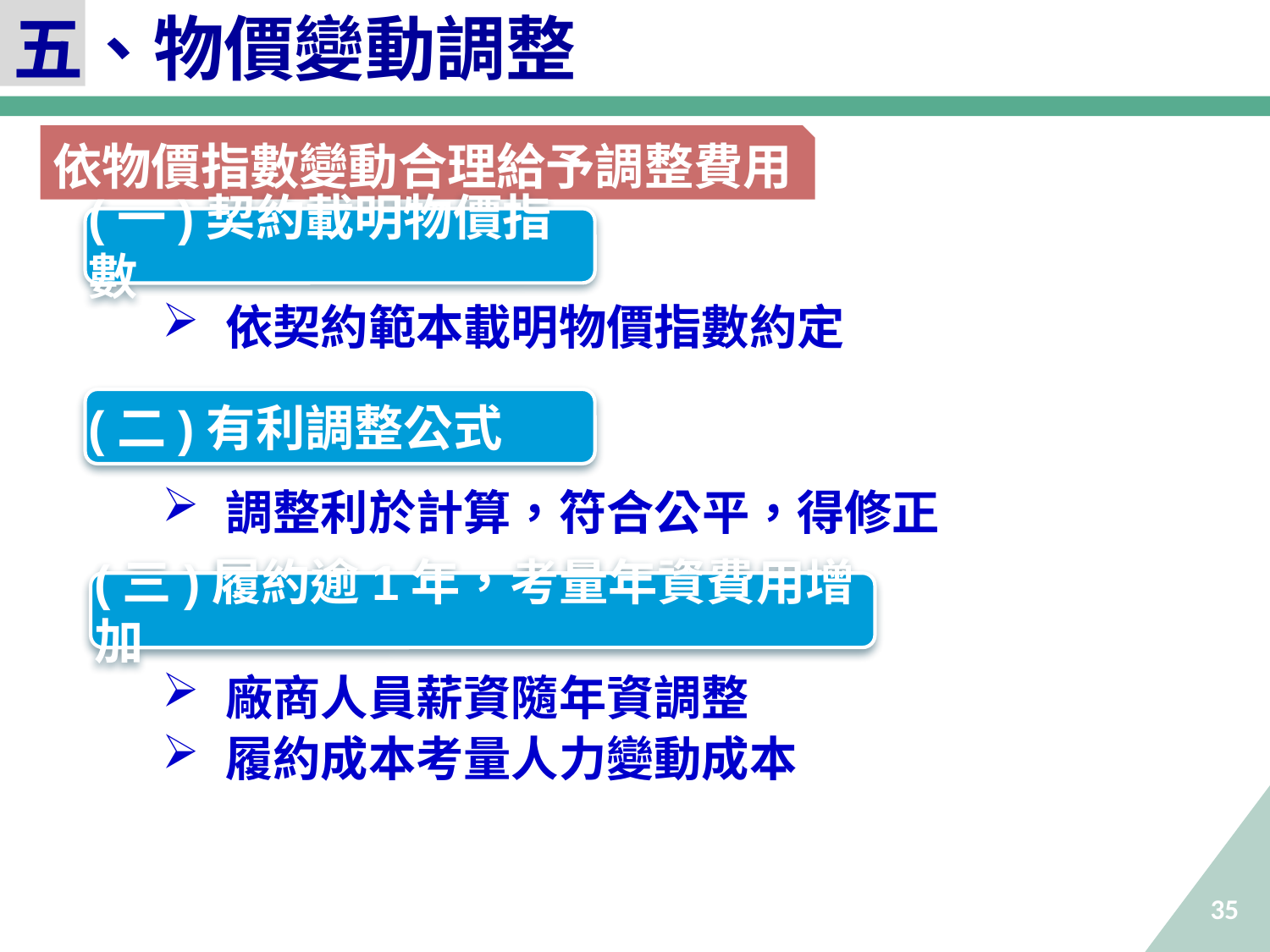

五、物價變動調整

依物價指數變動合理給予調整費用
(一)契約載明物價指數

依契約範本載明物價指數約定

調整利於計算，符合公平，得修正

廠商人員薪資隨年資調整
履約成本考量人力變動成本

(二)有利調整公式
(三)履約逾1年，考量年資費用增加

35